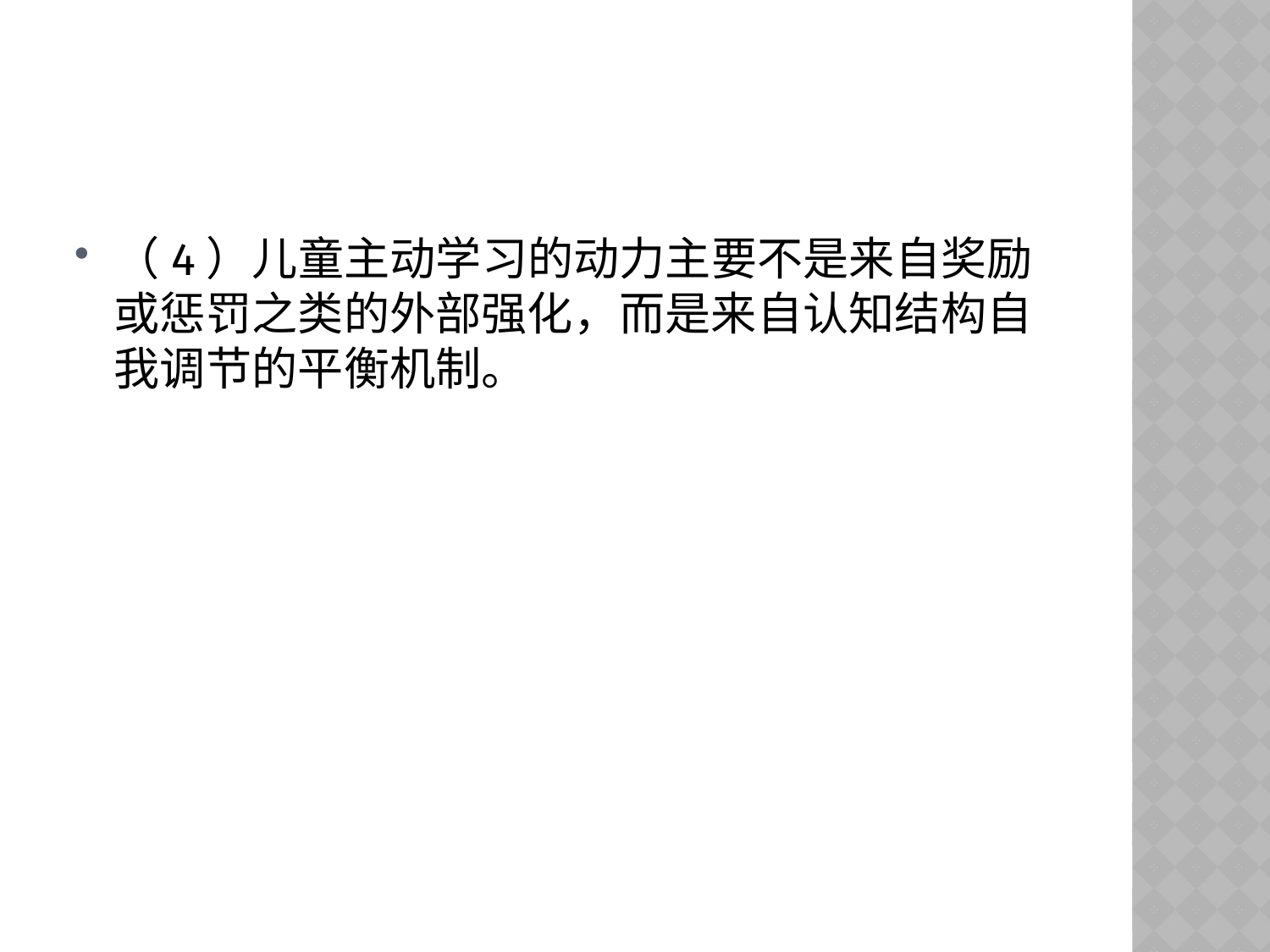

#
（4）儿童主动学习的动力主要不是来自奖励或惩罚之类的外部强化，而是来自认知结构自我调节的平衡机制。